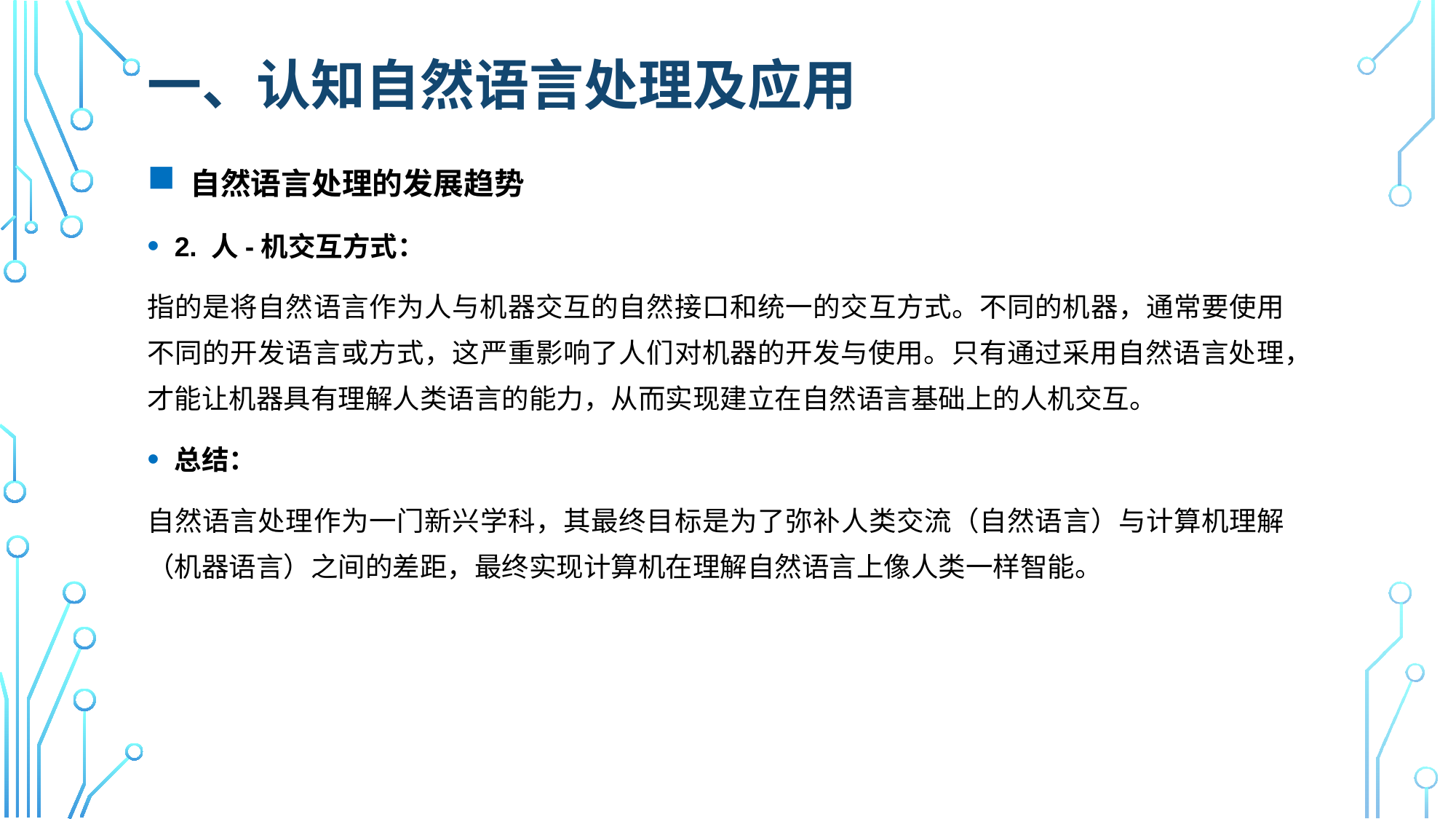

# 一、认知自然语言处理及应用
 自然语言处理的发展趋势
2. 人-机交互方式：
指的是将自然语言作为人与机器交互的自然接口和统一的交互方式。不同的机器，通常要使用不同的开发语言或方式，这严重影响了人们对机器的开发与使用。只有通过采用自然语言处理，才能让机器具有理解人类语言的能力，从而实现建立在自然语言基础上的人机交互。
总结：
自然语言处理作为一门新兴学科，其最终目标是为了弥补人类交流（自然语言）与计算机理解（机器语言）之间的差距，最终实现计算机在理解自然语言上像人类一样智能。